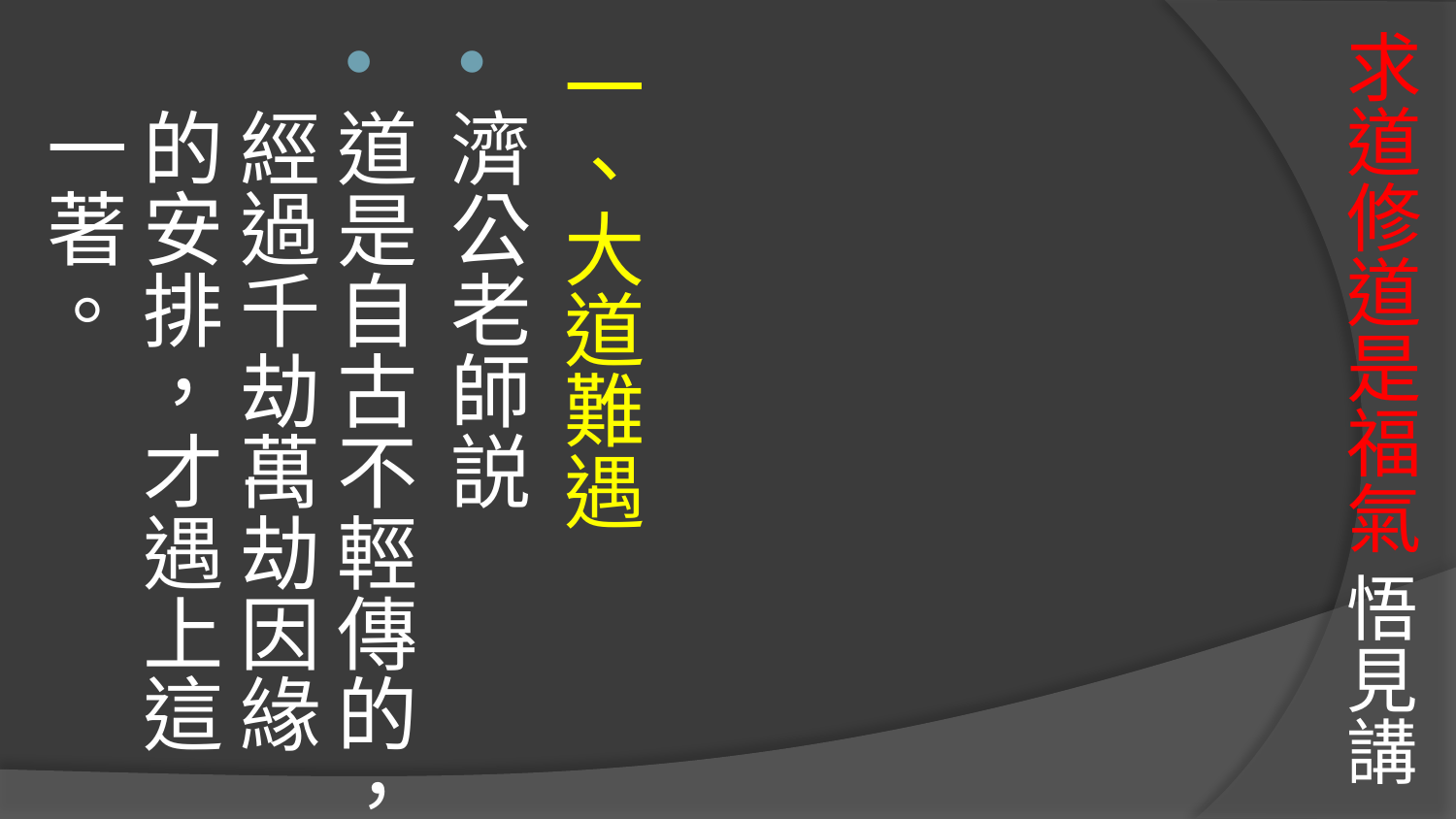

# 求道修道是福氣 悟見講
一、大道難遇
濟公老師説
道是自古不輕傳的，經過千劫萬劫因緣的安排，才遇上這一著。